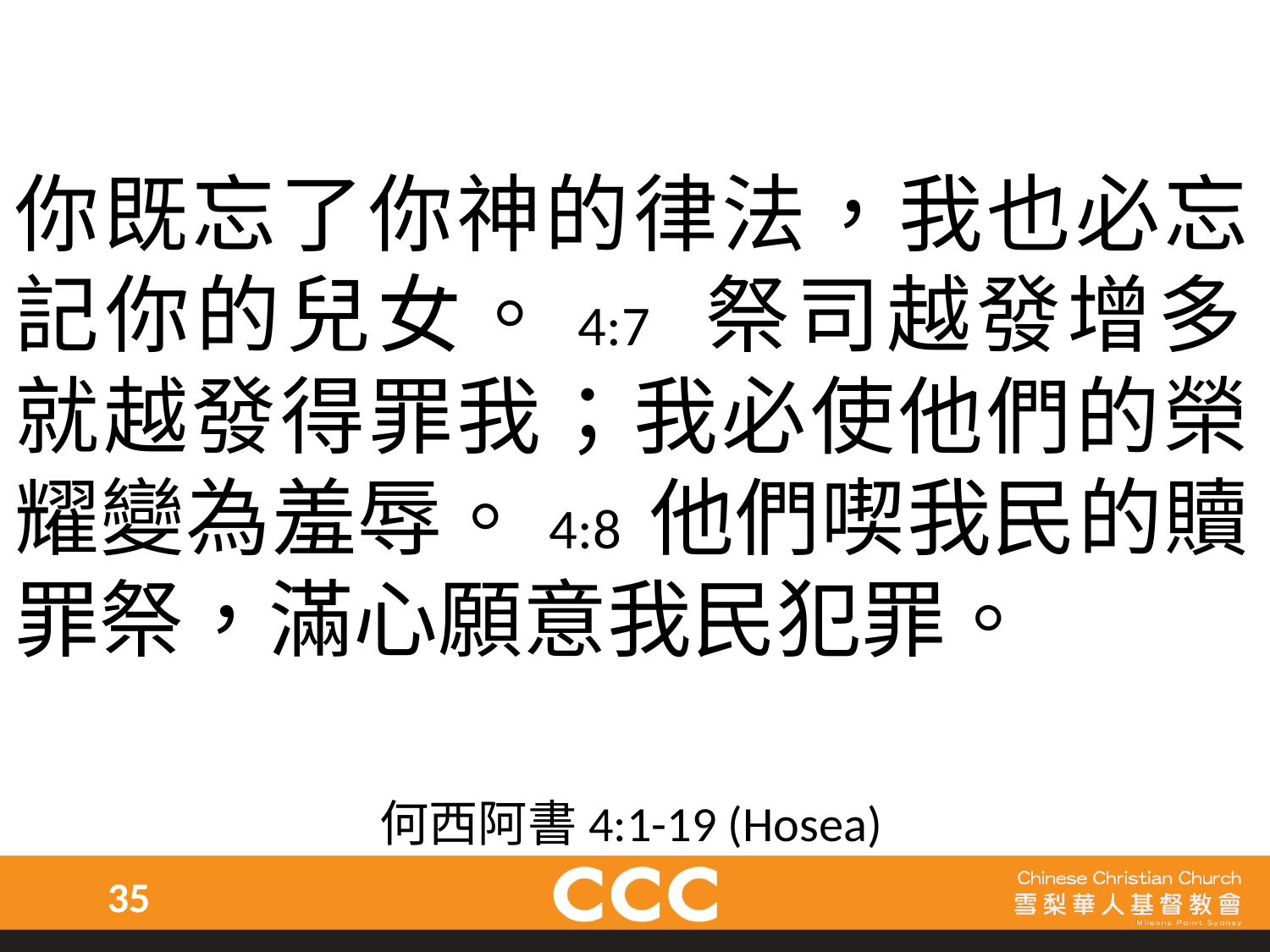

你既忘了你神的律法，我也必忘記你的兒女。4:7 祭司越發增多，就越發得罪我；我必使他們的榮耀變為羞辱。4:8 他們喫我民的贖罪祭，滿心願意我民犯罪。
何西阿書4:1-19 (Hosea)
35